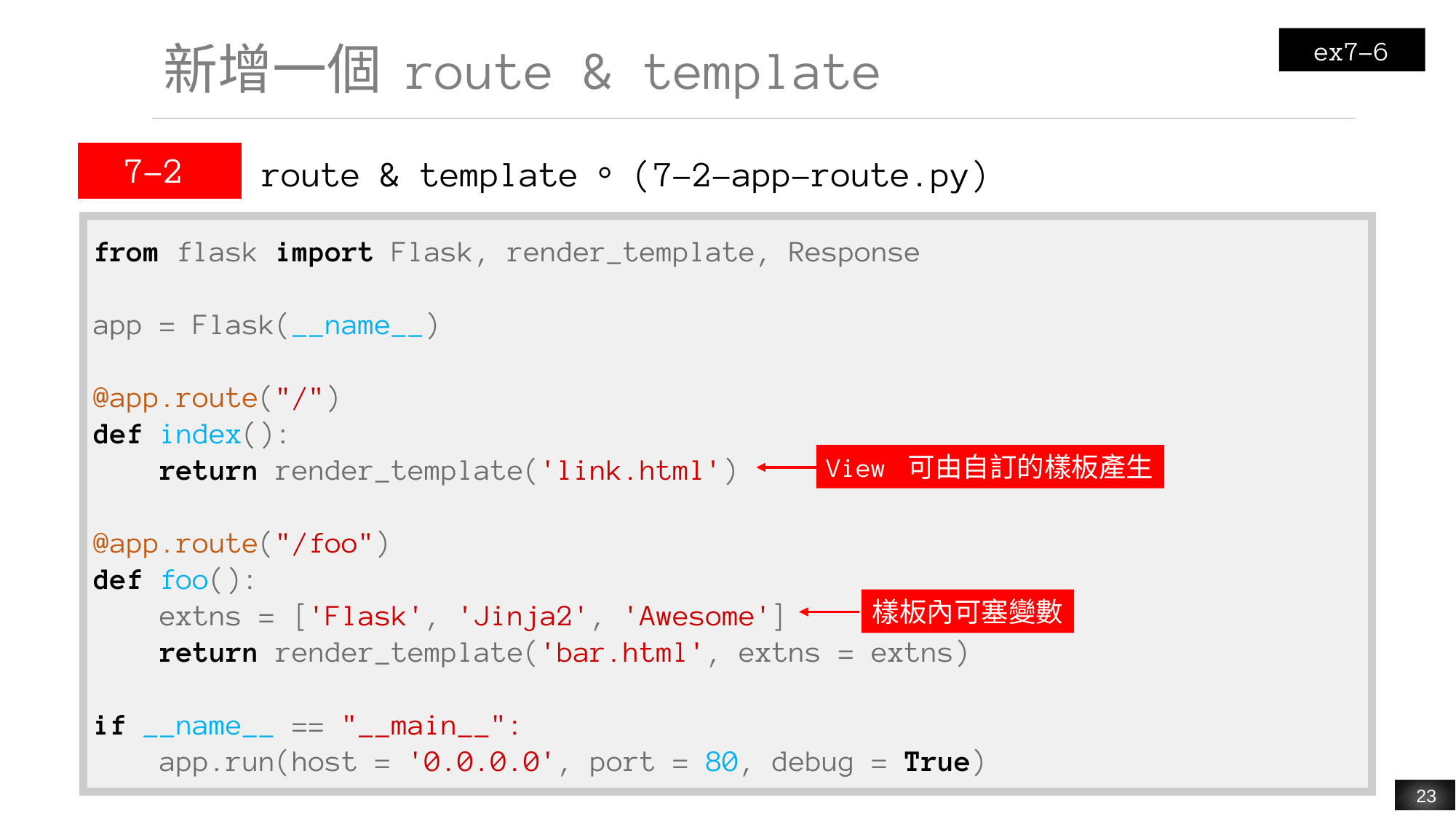

ex7-6
# 新增一個 route & template
| 7-2 | route & template。(7-2-app-route.py) |
| --- | --- |
| from flask import Flask, render\_template, Response app = Flask(\_\_name\_\_) @app.route("/") def index(): return render\_template('link.html') @app.route("/foo") def foo(): extns = ['Flask', 'Jinja2', 'Awesome'] return render\_template('bar.html', extns = extns) if \_\_name\_\_ == "\_\_main\_\_": app.run(host = '0.0.0.0', port = 80, debug = True) |
| --- |
View 可由自訂的樣板產生
樣板內可塞變數